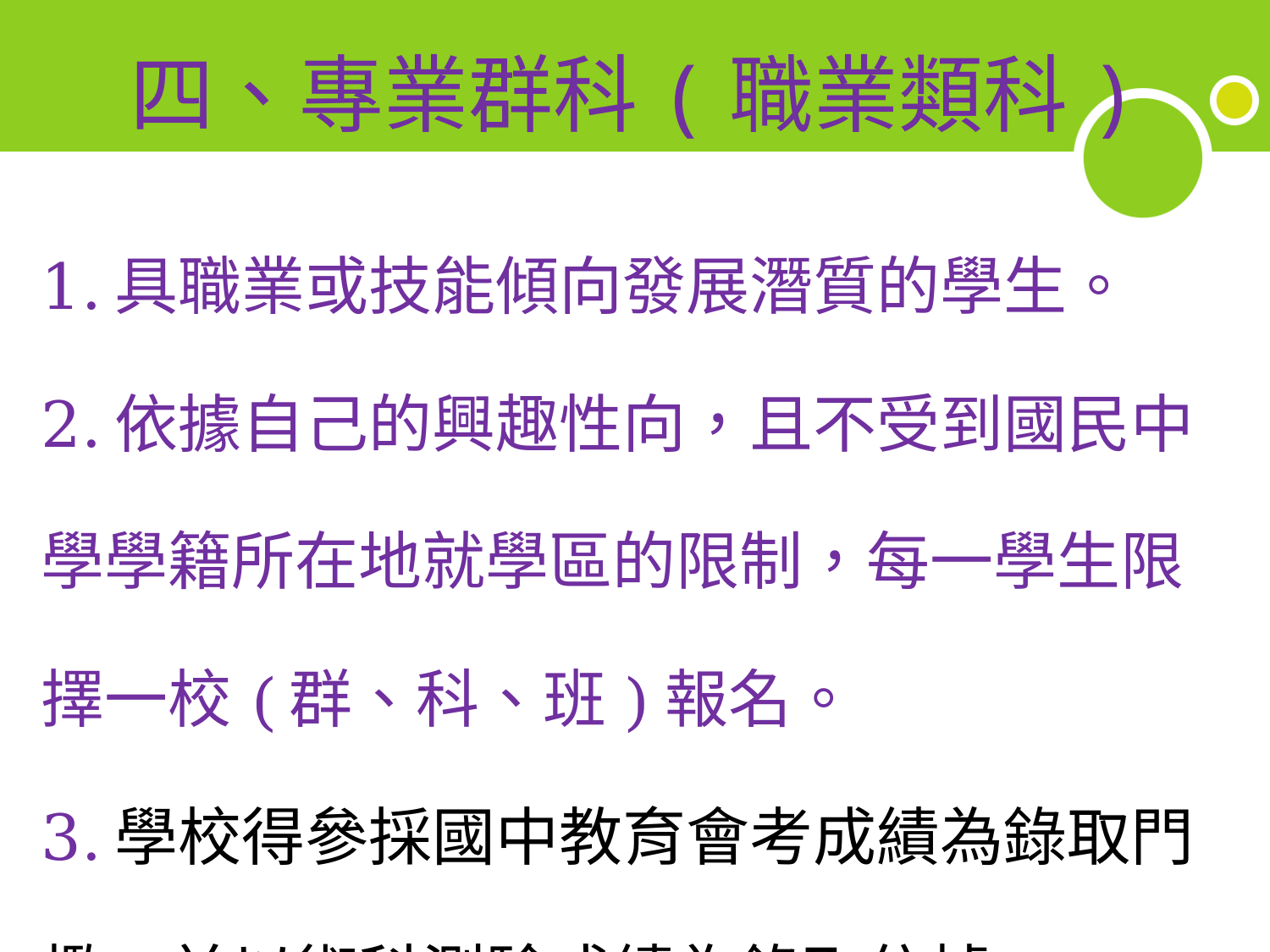

# 四、專業群科(職業類科)
| 1.具職業或技能傾向發展潛質的學生。 2.依據自己的興趣性向，且不受到國民中學學籍所在地就學區的限制，每一學生限擇一校(群、科、班)報名。 3.學校得參採國中教育會考成績為錄取門檻，並以術科測驗成績為錄取依據。 |
| --- |